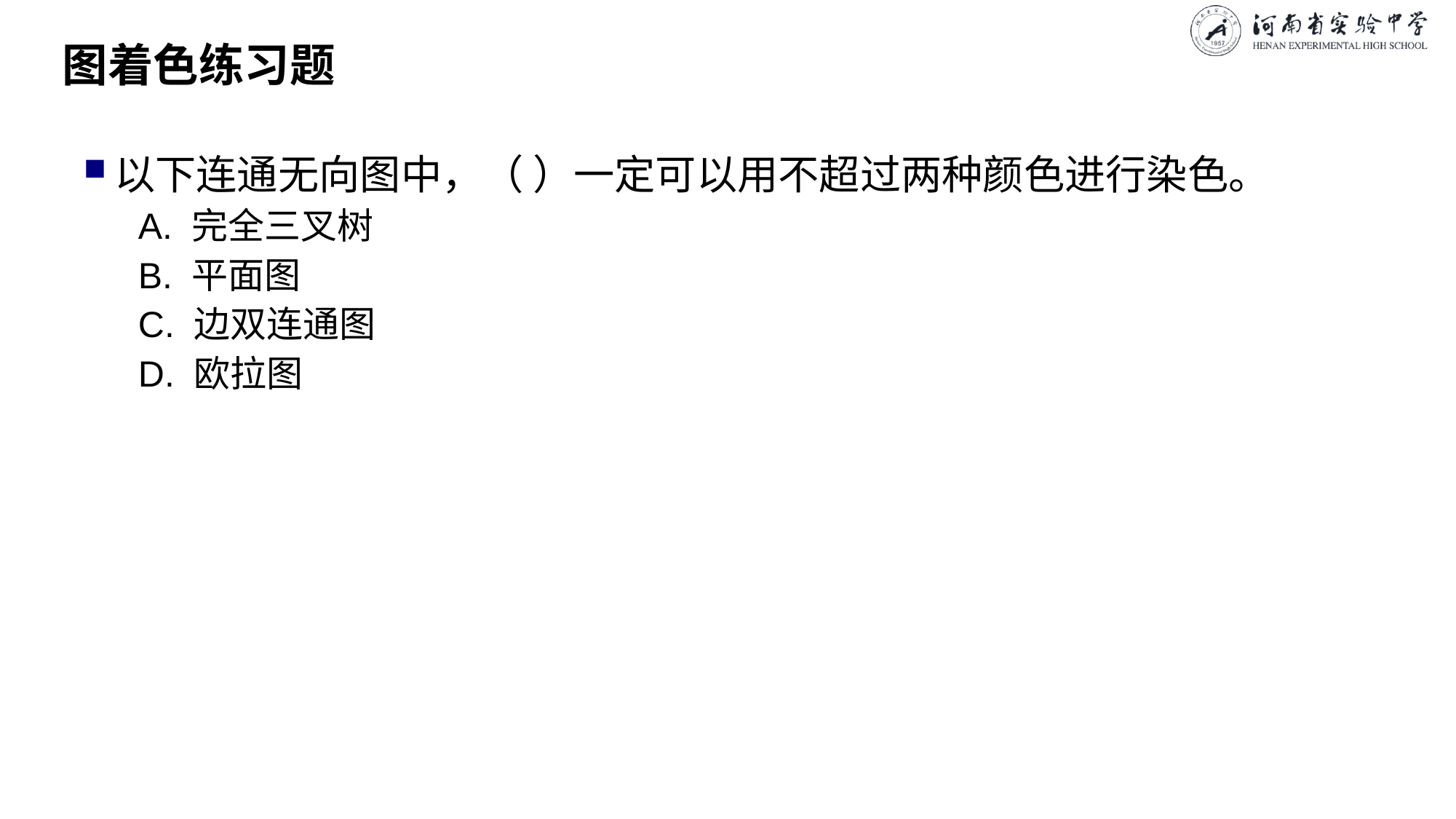

# 图着色练习题
以下连通无向图中，（ ）一定可以用不超过两种颜色进行染色。
A. 完全三叉树
B. 平面图
C. 边双连通图
D. 欧拉图